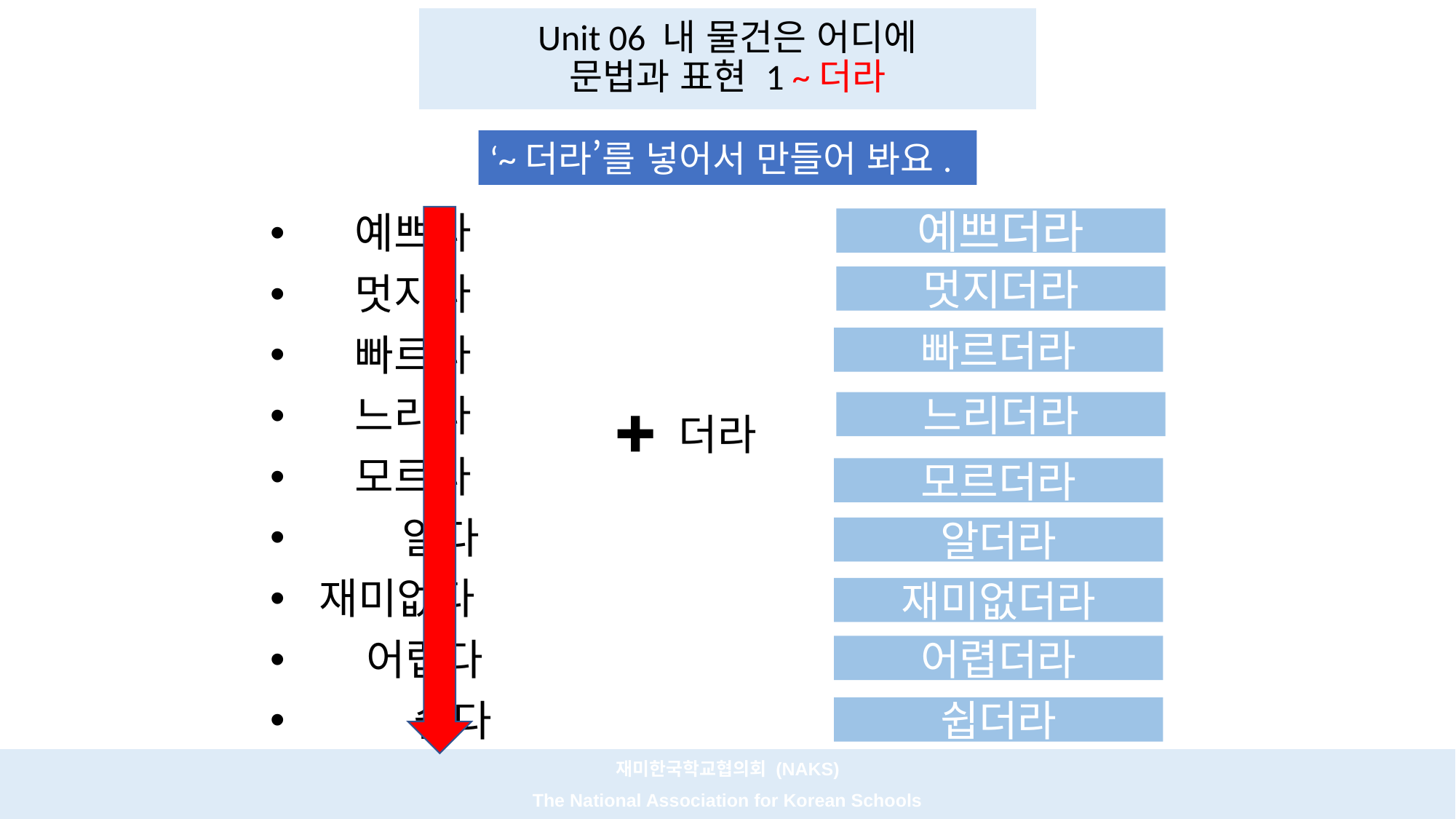

# Unit 06 내 물건은 어디에 문법과 표현 1 ~더라
‘~더라’를 넣어서 만들어 봐요.
    예쁘다
    멋지다
    빠르다
    느리다
    모르다
        알다
 재미없다
     어렵다
         쉽다

예쁘더라
멋지더라
빠르더라

느리더라
✚ 더라
모르더라
알더라
재미없더라
어렵더라
쉽더라
재미한국학교협의회 (NAKS)
The National Association for Korean Schools